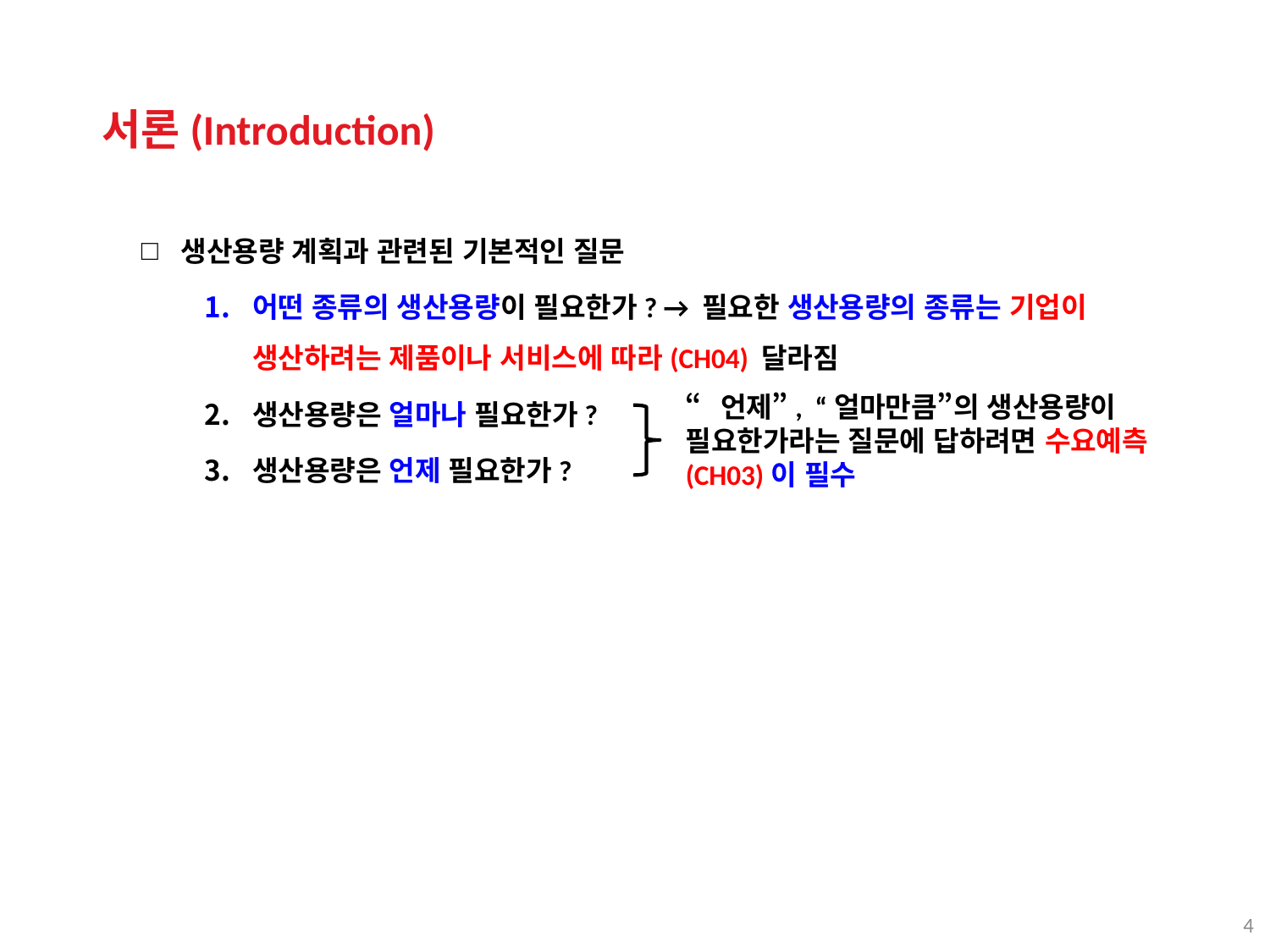

서론(Introduction)
생산용량 계획과 관련된 기본적인 질문
어떤 종류의 생산용량이 필요한가? → 필요한 생산용량의 종류는 기업이 생산하려는 제품이나 서비스에 따라(CH04) 달라짐
생산용량은 얼마나 필요한가?
생산용량은 언제 필요한가?

“언제”,  “얼마만큼”의 생산용량이 필요한가라는 질문에 답하려면 수요예측(CH03)이 필수

4